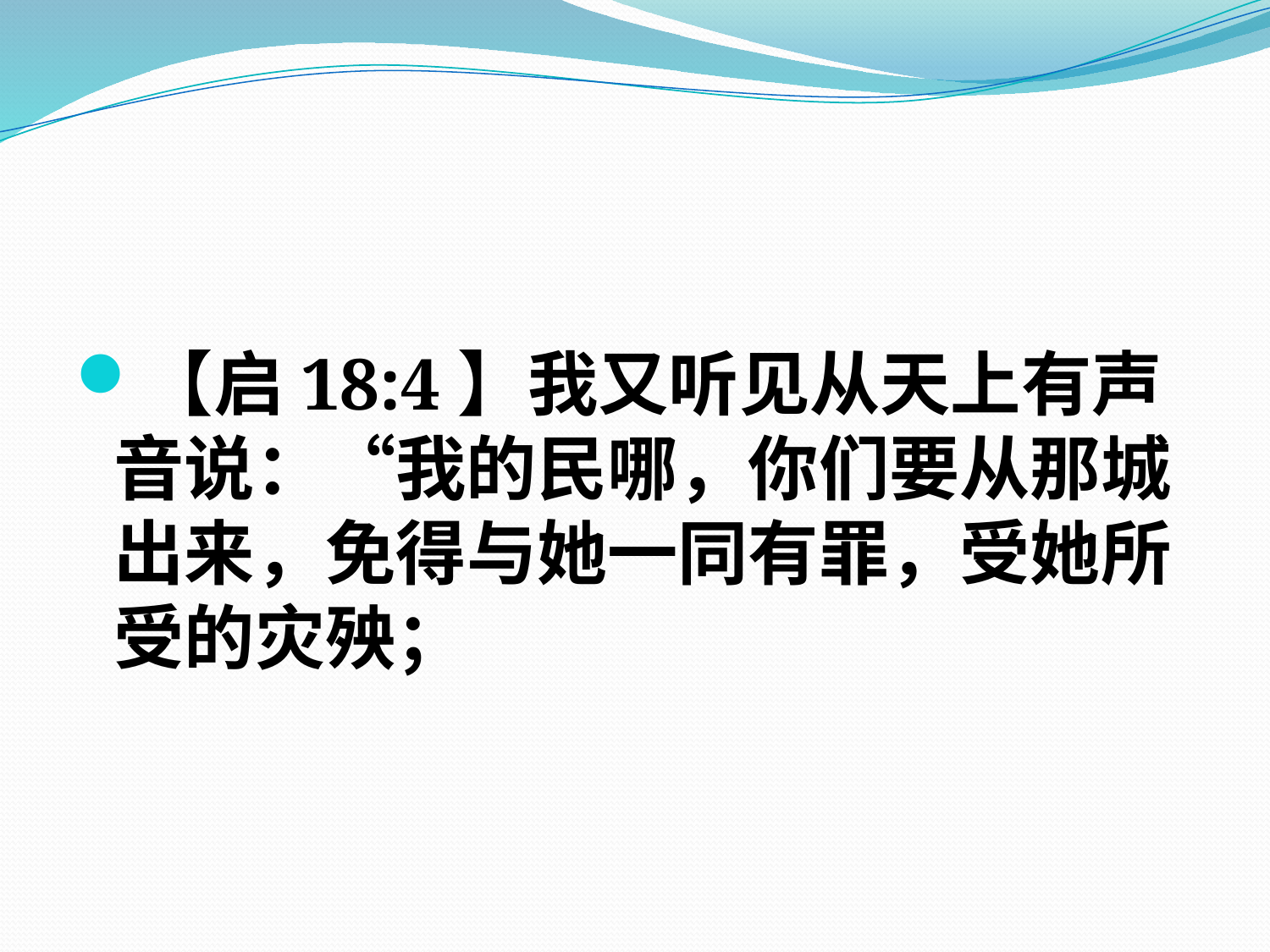

【启18:4】我又听见从天上有声音说：“我的民哪，你们要从那城出来，免得与她一同有罪，受她所受的灾殃；